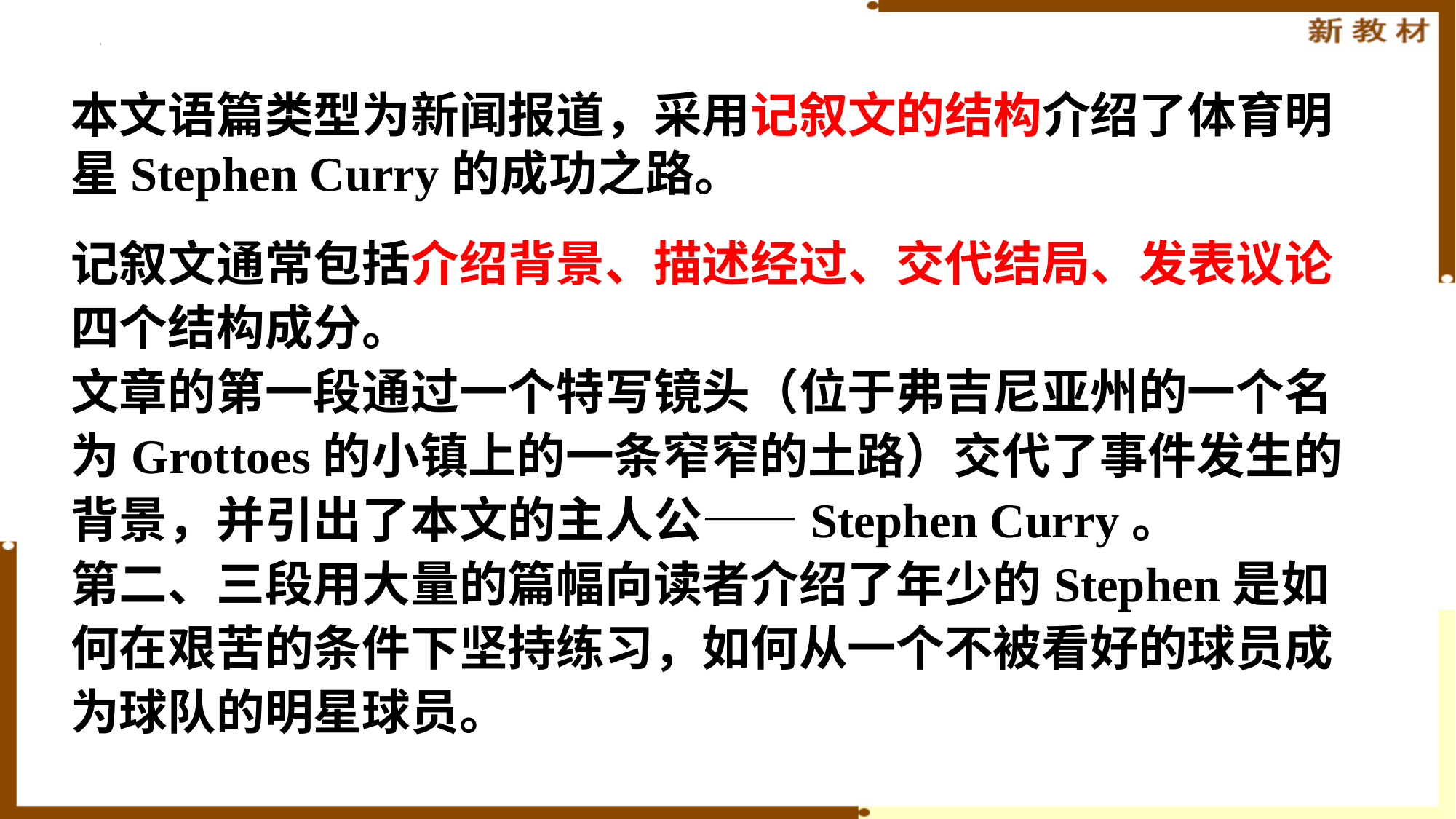

本文语篇类型为新闻报道，采用记叙文的结构介绍了体育明星Stephen Curry的成功之路。
记叙文通常包括介绍背景、描述经过、交代结局、发表议论四个结构成分。
文章的第一段通过一个特写镜头（位于弗吉尼亚州的一个名为Grottoes的小镇上的一条窄窄的土路）交代了事件发生的背景，并引出了本文的主人公——Stephen Curry。
第二、三段用大量的篇幅向读者介绍了年少的Stephen是如何在艰苦的条件下坚持练习，如何从一个不被看好的球员成为球队的明星球员。